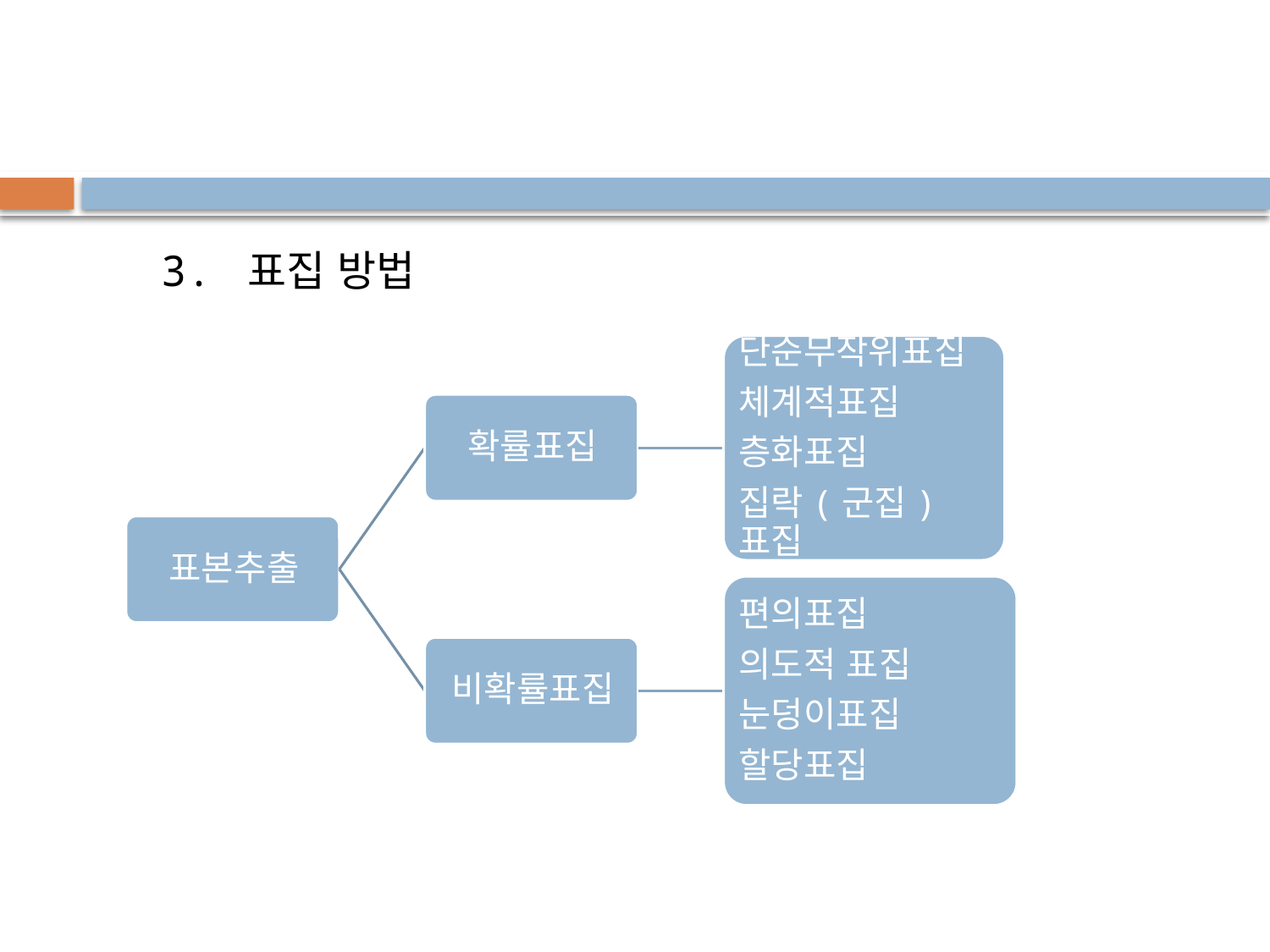

표본추출

확률표집

단순무작위표집
체계적표집
층화표집
집락(군집)표집

비확률표집

편의표집
의도적 표집
눈덩이표집
할당표집
3. 표집 방법